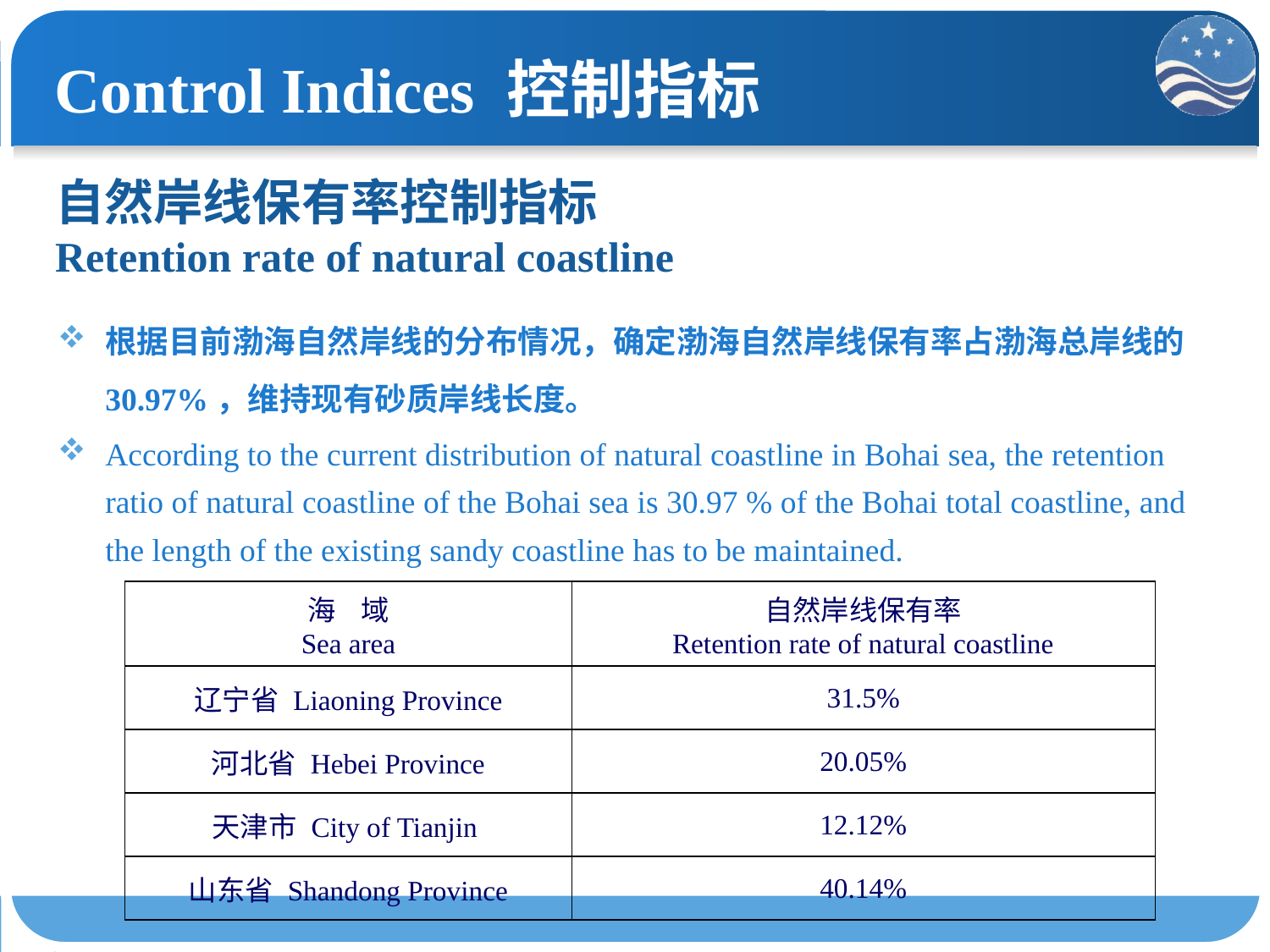

Control Indices 控制指标
# 自然岸线保有率控制指标 Retention rate of natural coastline
根据目前渤海自然岸线的分布情况，确定渤海自然岸线保有率占渤海总岸线的30.97%，维持现有砂质岸线长度。
According to the current distribution of natural coastline in Bohai sea, the retention ratio of natural coastline of the Bohai sea is 30.97 % of the Bohai total coastline, and the length of the existing sandy coastline has to be maintained.

| 海 域 Sea area | 自然岸线保有率 Retention rate of natural coastline |
| --- | --- |
| 辽宁省 Liaoning Province | 31.5% |
| 河北省 Hebei Province | 20.05% |
| 天津市 City of Tianjin | 12.12% |
| 山东省 Shandong Province | 40.14% |